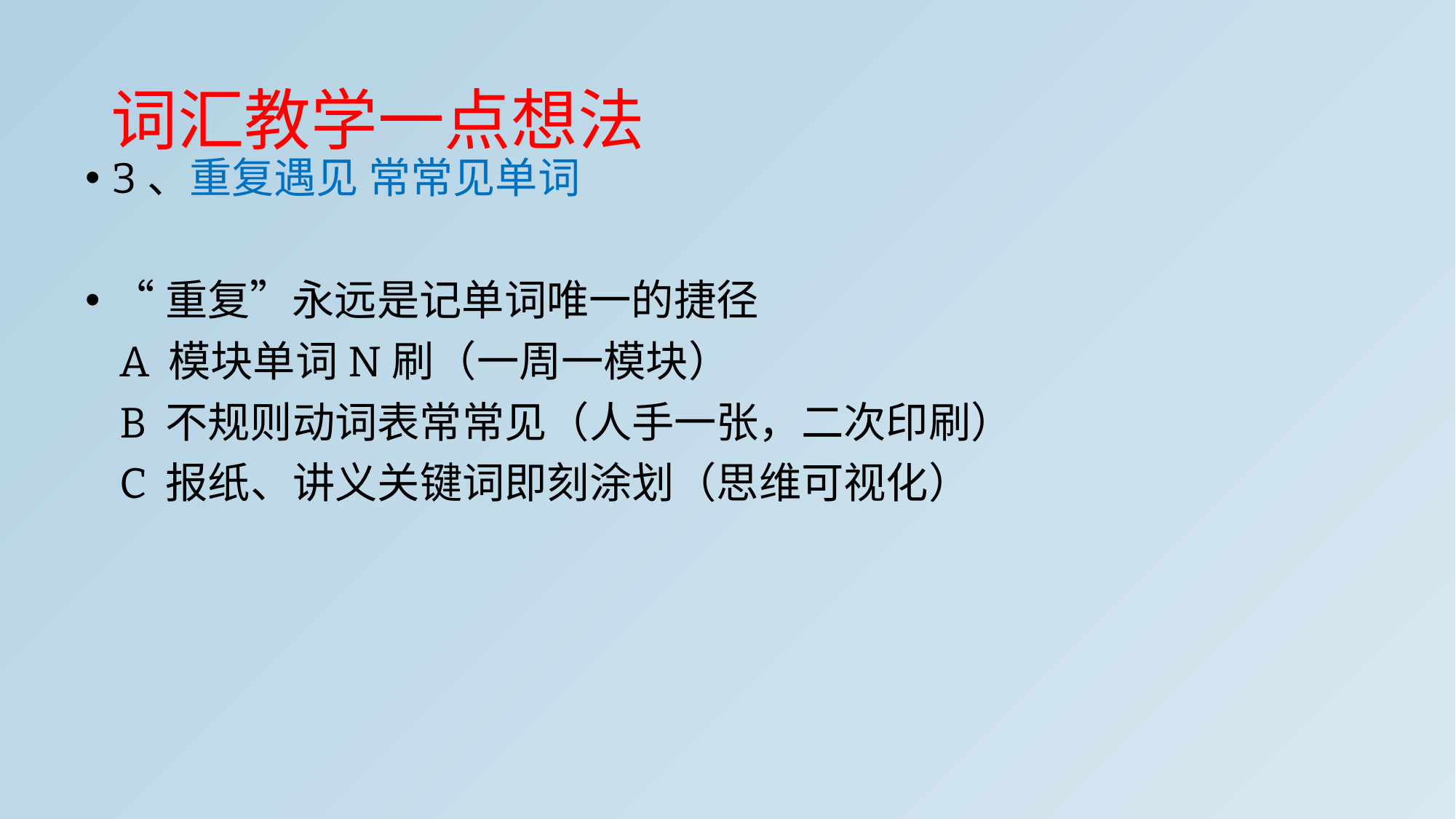

# 词汇教学一点想法
3、重复遇见 常常见单词

“重复”永远是记单词唯一的捷径
    A 模块单词N刷（一周一模块）
    B 不规则动词表常常见（人手一张，二次印刷）
    C 报纸、讲义关键词即刻涂划（思维可视化）